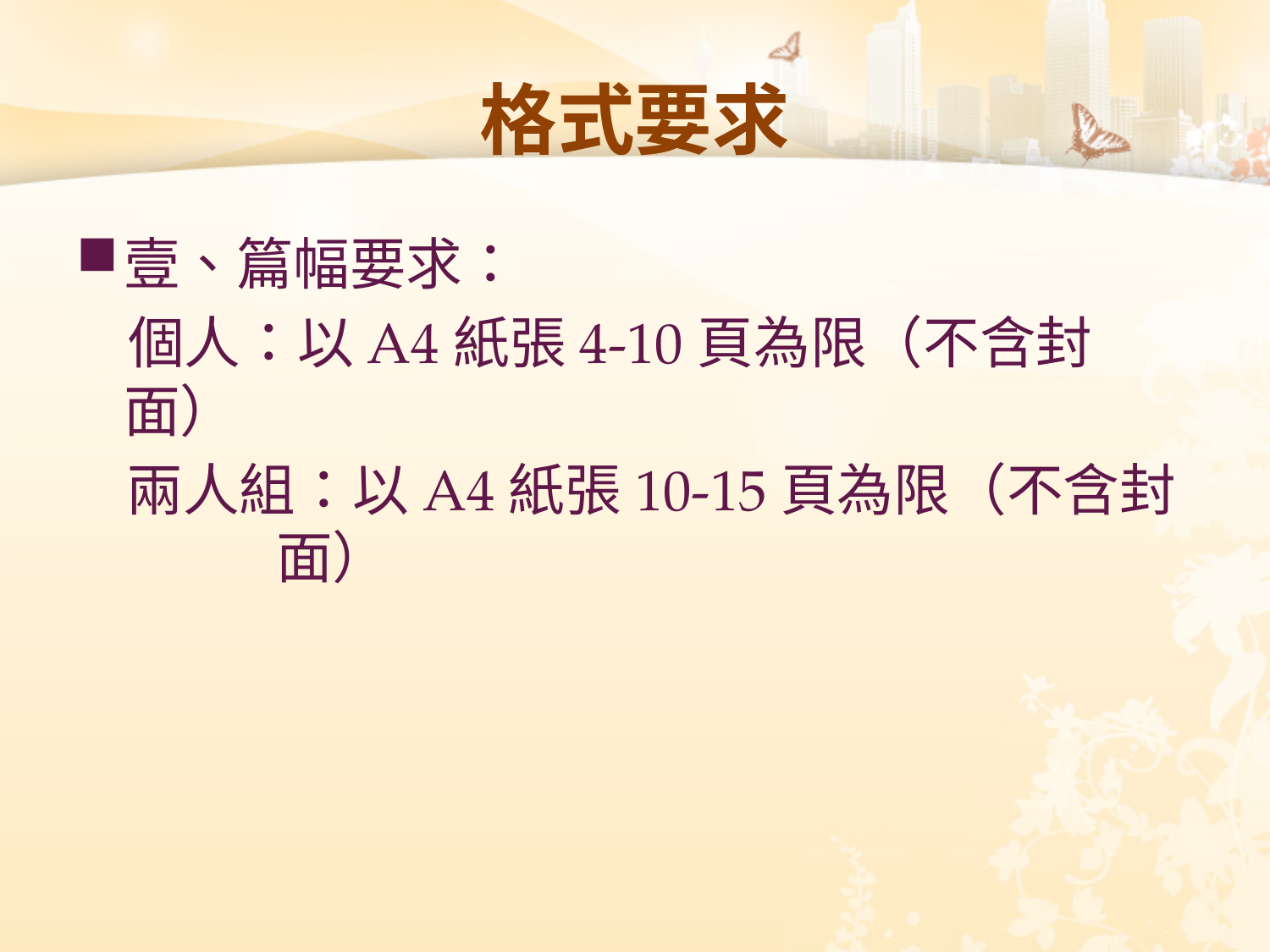

# 格式要求
壹、篇幅要求：
   個人：以A4紙張4-10頁為限（不含封面）
兩人組：以A4紙張10-15頁為限（不含封面）